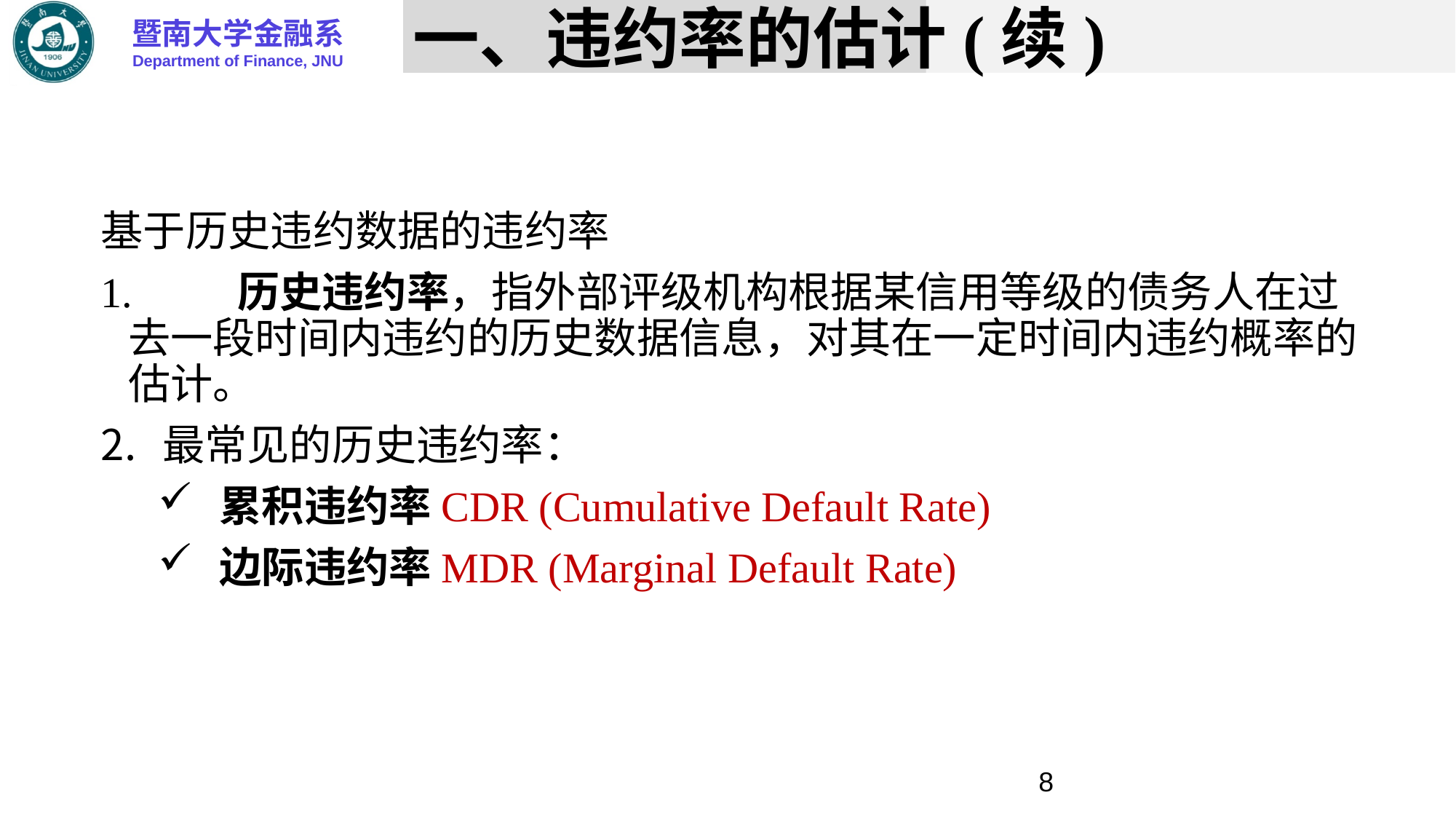

# 一、违约率的估计(续)
基于历史违约数据的违约率
1.	历史违约率，指外部评级机构根据某信用等级的债务人在过去一段时间内违约的历史数据信息，对其在一定时间内违约概率的估计。
最常见的历史违约率：
累积违约率CDR (Cumulative Default Rate)
边际违约率MDR (Marginal Default Rate)
8